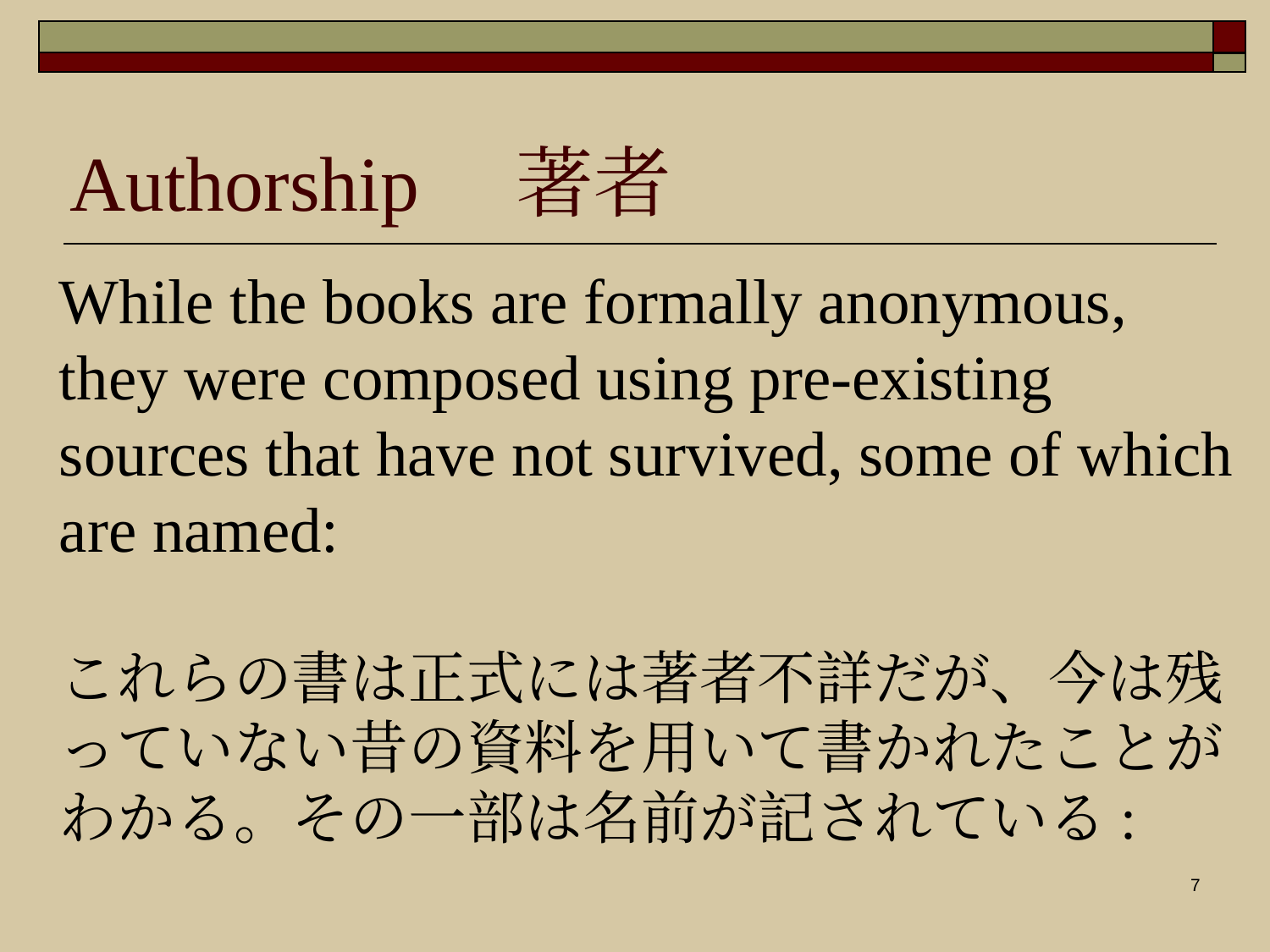

# Authorship　著者
While the books are formally anonymous, they were composed using pre-existing sources that have not survived, some of which are named:

これらの書は正式には著者不詳だが、今は残っていない昔の資料を用いて書かれたことがわかる。その一部は名前が記されている:
7